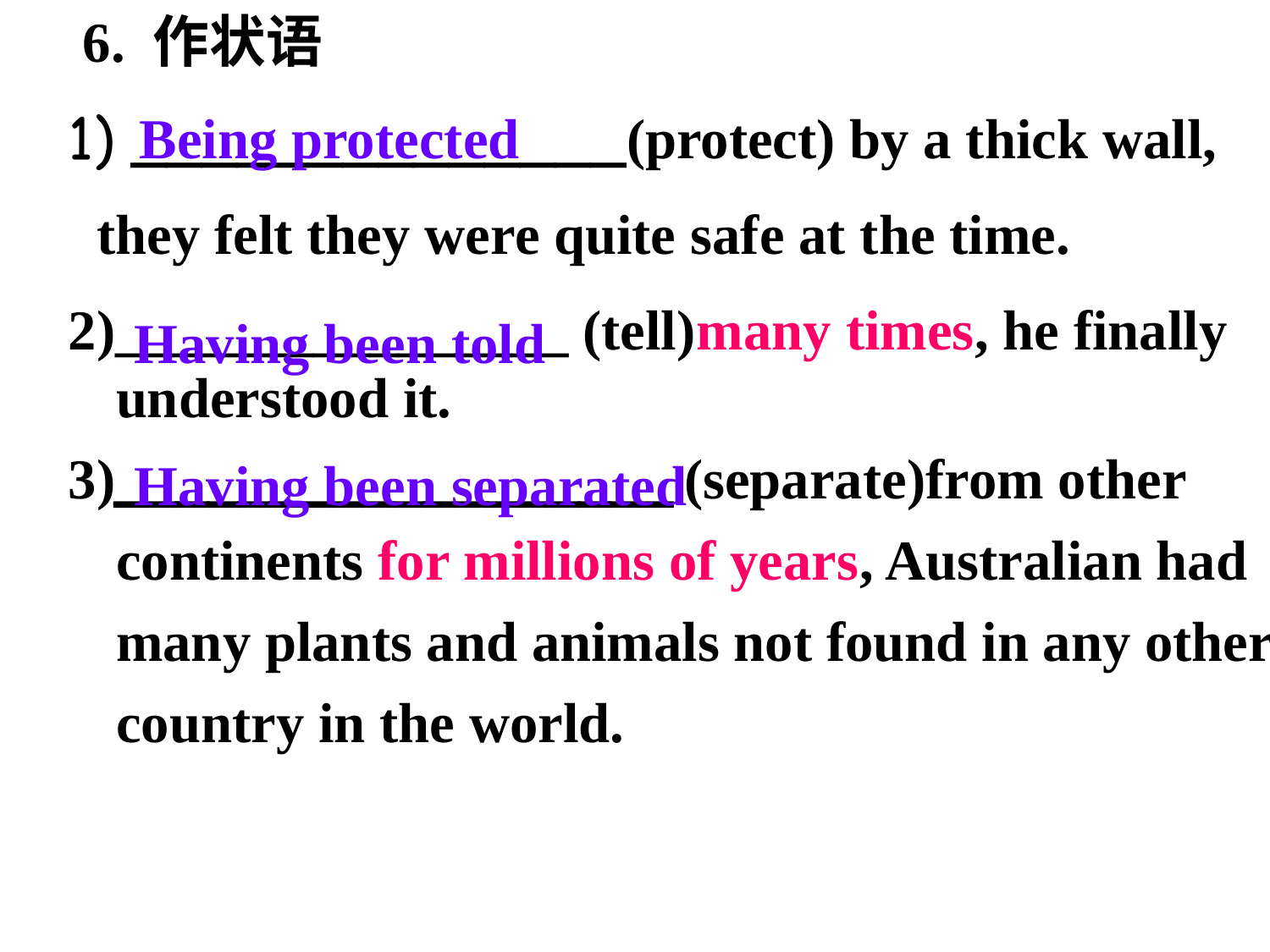

6. 作状语
1) ______________(protect) by a thick wall,
  they felt they were quite safe at the time.
2)________________ (tell)many times, he finally understood it.
3)__________________ (separate)from other continents for millions of years, Australian had many plants and animals not found in any other country in the world.

Being protected
Having been told
Having been separated